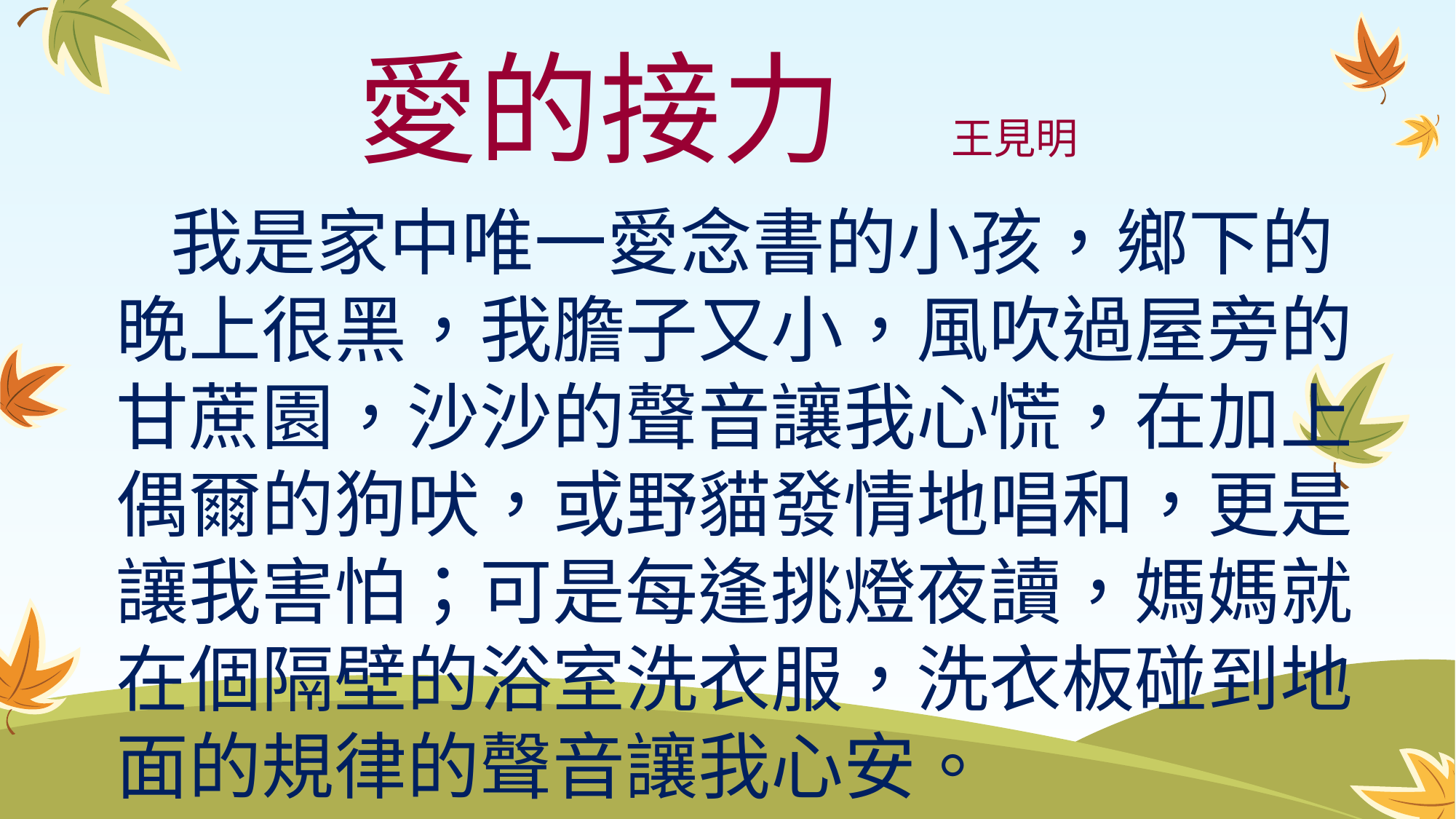

# 愛的接力    王見明
           我是家中唯一愛念書的小孩，鄉下的晚上很黑，我膽子又小，風吹過屋旁的甘蔗園，沙沙的聲音讓我心慌，在加上偶爾的狗吠，或野貓發情地唱和，更是讓我害怕；可是每逢挑燈夜讀，媽媽就在個隔壁的浴室洗衣服，洗衣板碰到地面的規律的聲音讓我心安。